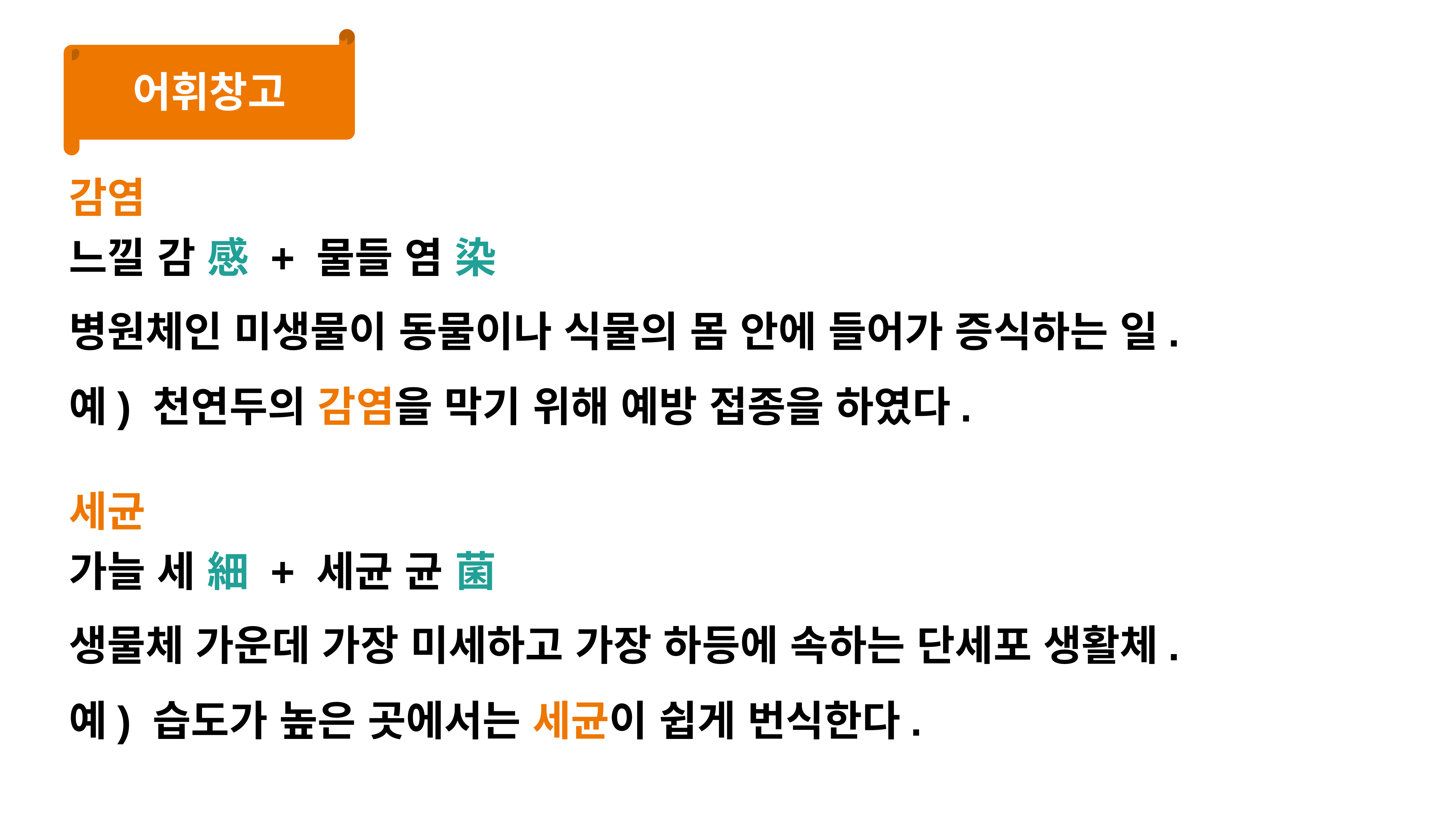

어휘창고
감염
느낄 감 感 + 물들 염 染
병원체인 미생물이 동물이나 식물의 몸 안에 들어가 증식하는 일.
예) 천연두의 감염을 막기 위해 예방 접종을 하였다.
세균
가늘 세 細 + 세균 균 菌
생물체 가운데 가장 미세하고 가장 하등에 속하는 단세포 생활체.
예) 습도가 높은 곳에서는 세균이 쉽게 번식한다.